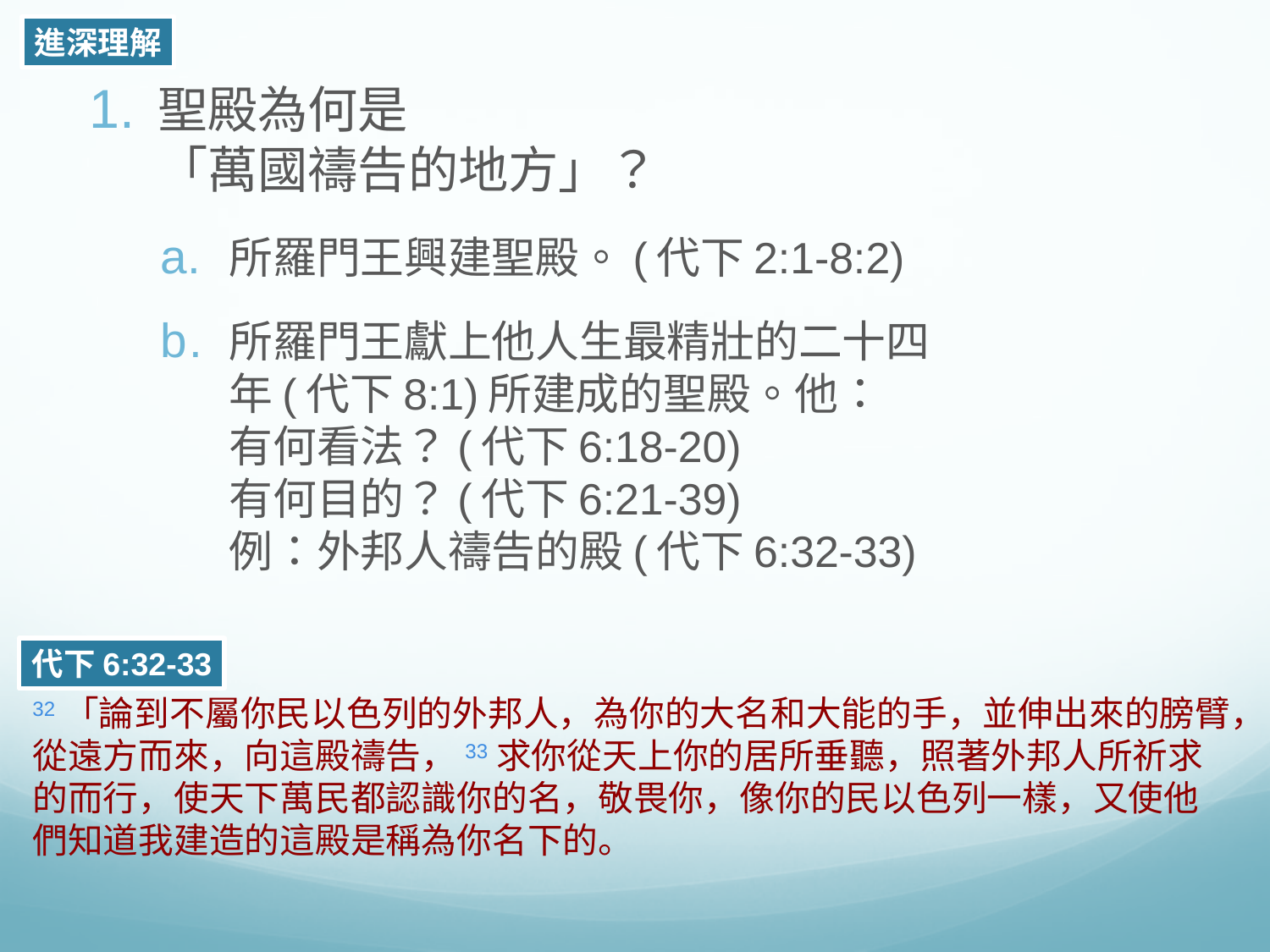

進深理解
聖殿為何是
「萬國禱告的地方」？
所羅門王興建聖殿。(代下2:1-8:2)
所羅門王獻上他人生最精壯的二十四年(代下8:1)所建成的聖殿。他：
有何看法？(代下6:18-20)
有何目的？(代下6:21-39)
例：外邦人禱告的殿(代下6:32-33)
代下6:32-33
32「論到不屬你民以色列的外邦人，為你的大名和大能的手，並伸出來的膀臂，從遠方而來，向這殿禱告，33求你從天上你的居所垂聽，照著外邦人所祈求的而行，使天下萬民都認識你的名，敬畏你，像你的民以色列一樣，又使他們知道我建造的這殿是稱為你名下的。